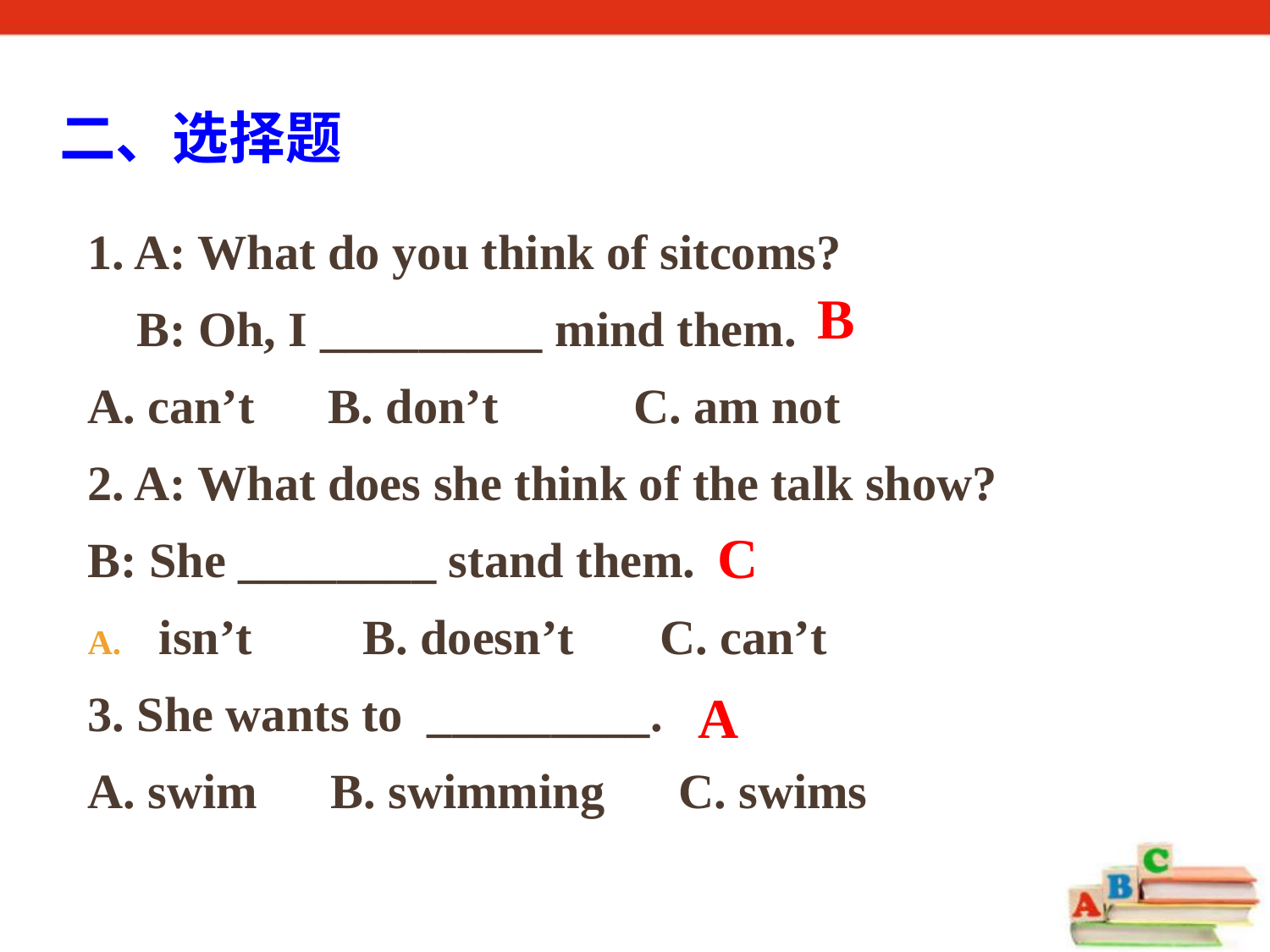

二、选择题
1. A: What do you think of sitcoms?
    B: Oh, I _________ mind them.
A. can’t      B. don’t           C. am not
2. A: What does she think of the talk show?
B: She ________ stand them.
isn’t         B. doesn’t       C. can’t
3. She wants to  _________.
A. swim      B. swimming      C. swims

B
C
A